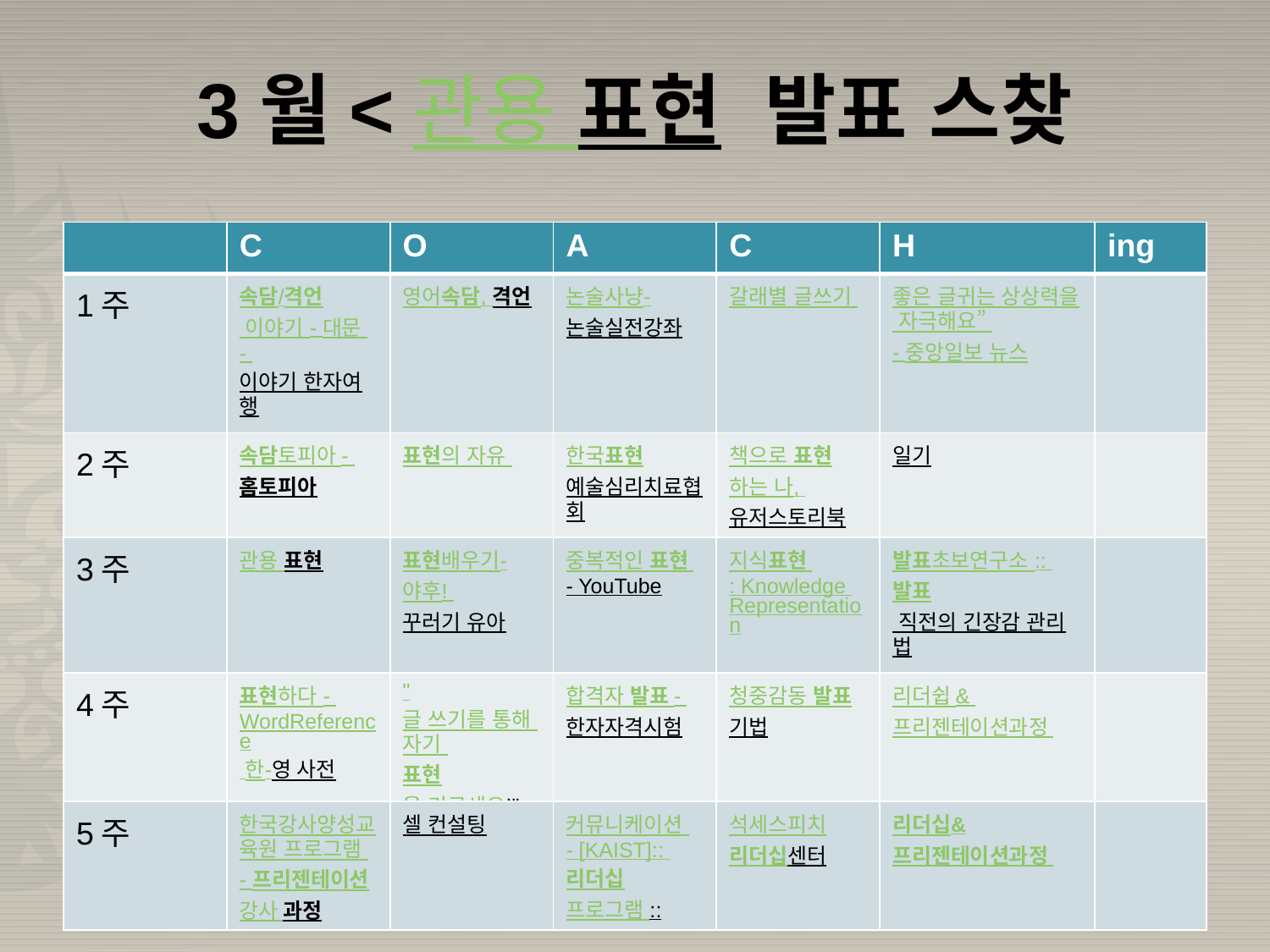

# 3월<관용 표현  발표 스찾
|  | C | O | A | C | H | ing |
| --- | --- | --- | --- | --- | --- | --- |
| 1주 | 속담/격언 이야기 - 대문 - 이야기 한자여행 | 영어속담, 격언 | 논술사냥-논술실전강좌 | 갈래별 글쓰기 | 좋은 글귀는 상상력을 자극해요” - 중앙일보 뉴스 |  |
| 2주 | 속담토피아 - 홈토피아 | 표현의 자유 | 한국표현예술심리치료협회 | 책으로 표현하는 나, 유저스토리북 | 일기 |  |
| 3주 | 관용 표현 | 표현배우기-야후! 꾸러기 유아 | 중복적인 표현 - YouTube | 지식표현 : Knowledge Representation | 발표초보연구소 :: 발표 직전의 긴장감 관리법 |  |
| 4주 | 표현하다 - WordReference 한-영 사전 | "글 쓰기를 통해 자기 표현을 기르세요!" | 합격자 발표 - 한자자격시험 | 청중감동 발표기법 | 리더쉽 & 프리젠테이션과정 |  |
| 5주 | 한국강사양성교육원 프로그램 - 프리젠테이션강사 과정 | 셀 컨설팅 | 커뮤니케이션 - [KAIST]:: 리더십프로그램 :: | 석세스피치리더십센터 | 리더십&프리젠테이션과정 |  |